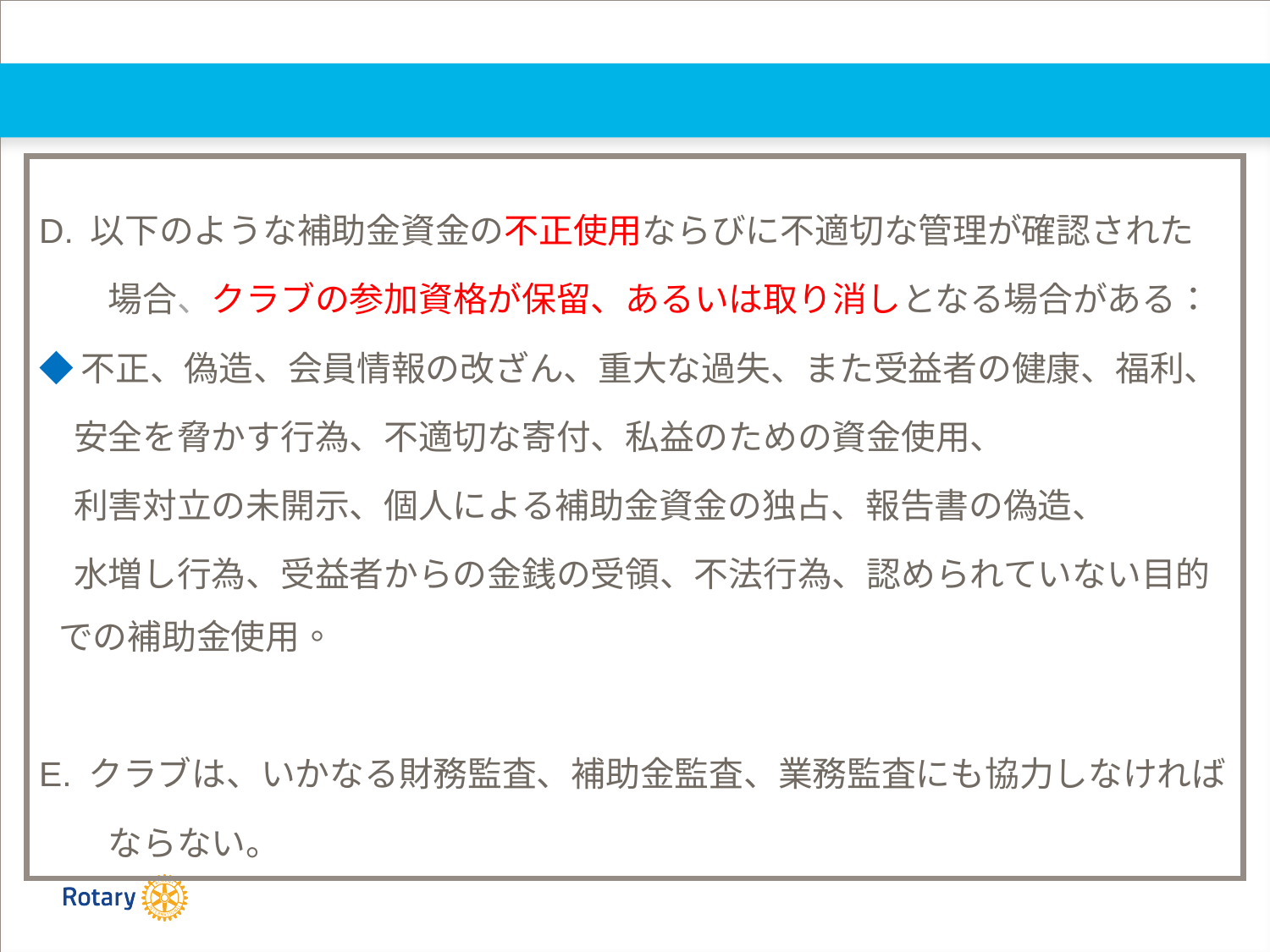

D. 以下のような補助金資金の不正使用ならびに不適切な管理が確認された
　　場合、クラブの参加資格が保留、あるいは取り消しとなる場合がある：
◆不正、偽造、会員情報の改ざん、重大な過失、また受益者の健康、福利、
　安全を脅かす行為、不適切な寄付、私益のための資金使用、
　利害対立の未開示、個人による補助金資金の独占、報告書の偽造、
　水増し行為、受益者からの金銭の受領、不法行為、認められていない目的での補助金使用。

E. クラブは、いかなる財務監査、補助金監査、業務監査にも協力しなければ
　　ならない。